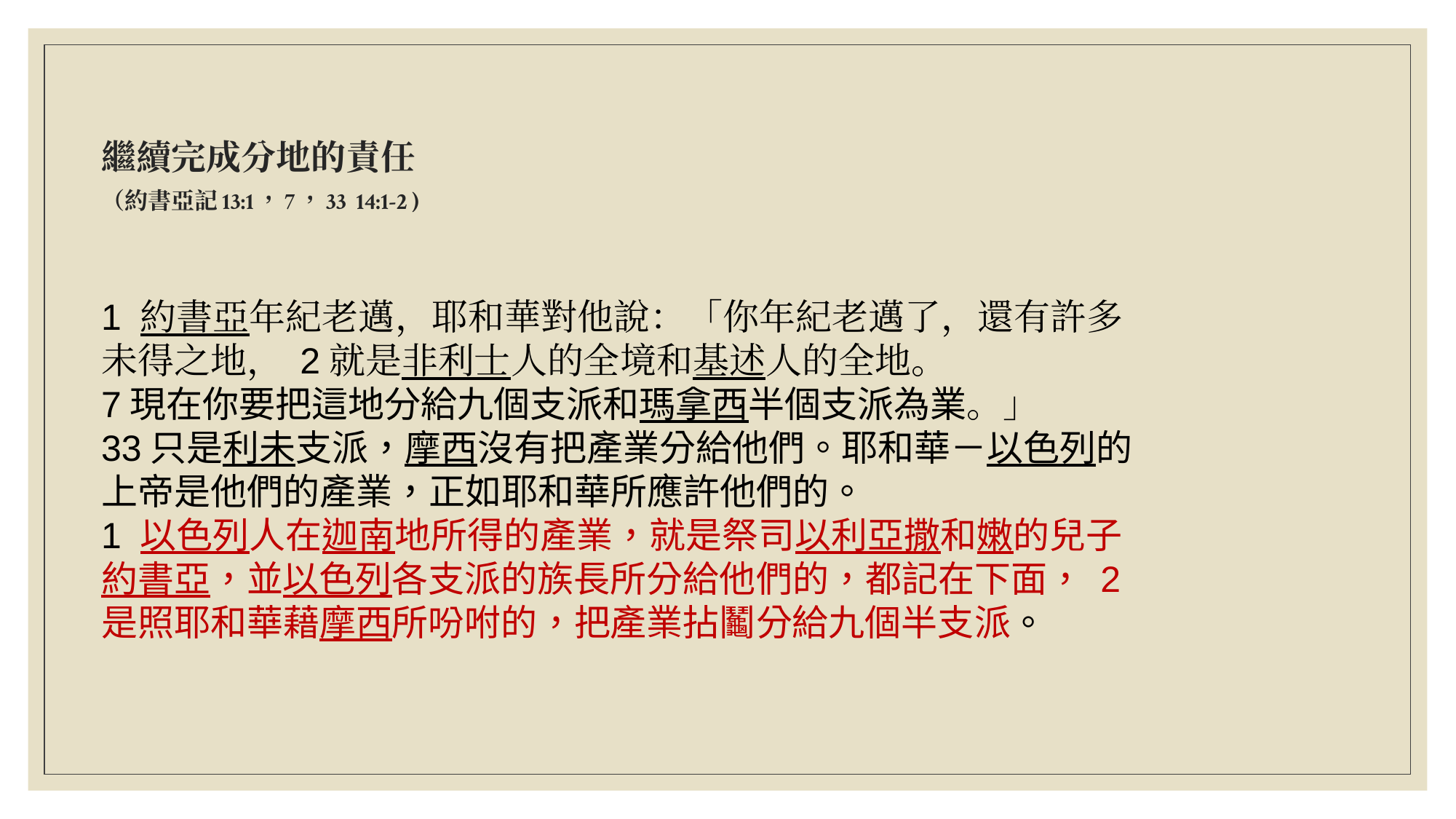

# 繼續完成分地的責任
（約書亞記13:1，7，33  14:1-2 )

1 約書亞年紀老邁，耶和華對他說：「你年紀老邁了，還有許多未得之地， 2就是非利士人的全境和基述人的全地。
7現在你要把這地分給九個支派和瑪拿西半個支派為業。」
33只是利未支派，摩西沒有把產業分給他們。耶和華－以色列的上帝是他們的產業，正如耶和華所應許他們的。
1 以色列人在迦南地所得的產業，就是祭司以利亞撒和嫩的兒子約書亞，並以色列各支派的族長所分給他們的，都記在下面， 2是照耶和華藉摩西所吩咐的，把產業拈鬮分給九個半支派。